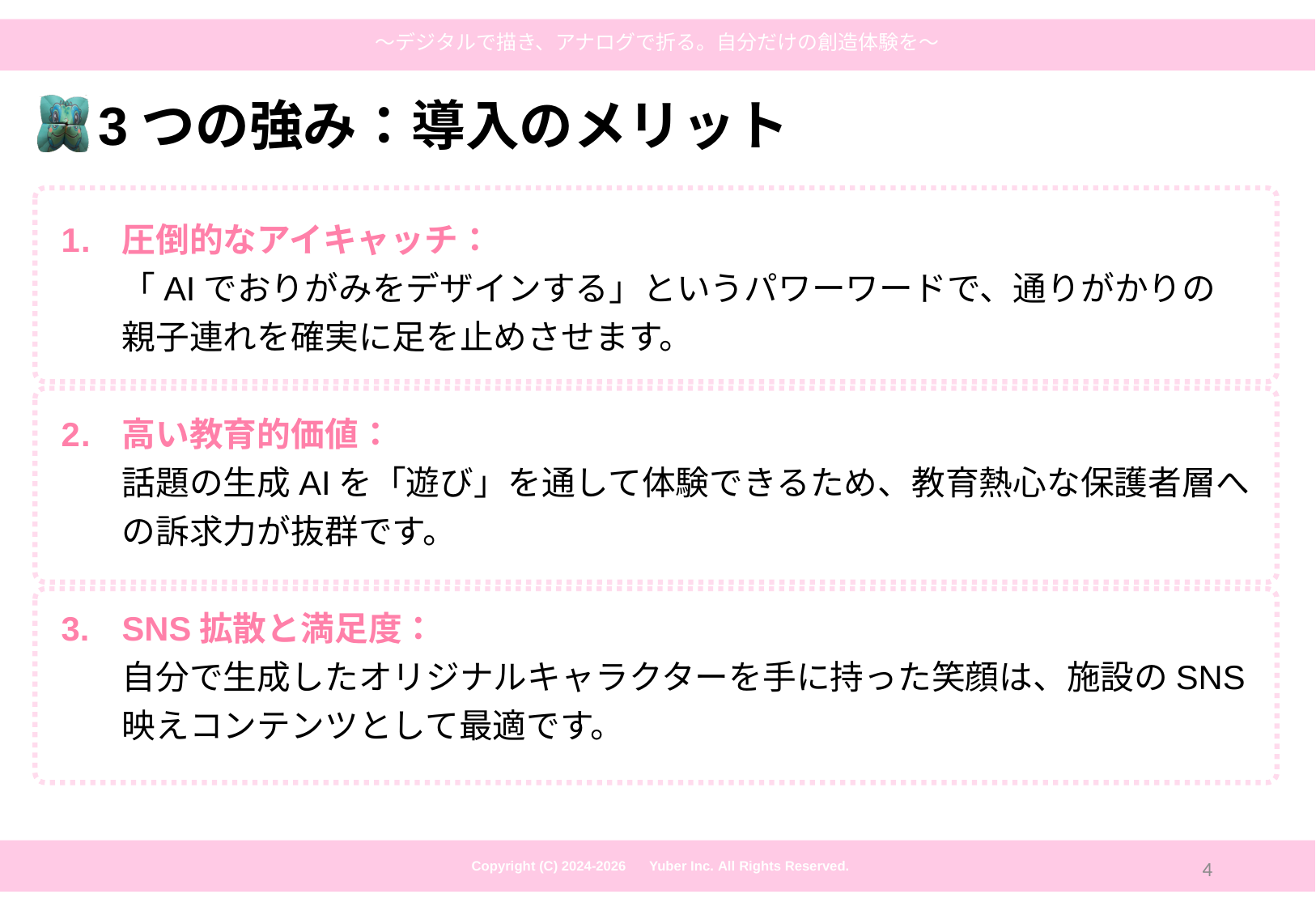

3つの強み：導入のメリット

圧倒的なアイキャッチ：
「AIでおりがみをデザインする」というパワーワードで、通りがかりの
親子連れを確実に足を止めさせます。

高い教育的価値：
話題の生成AIを「遊び」を通して体験できるため、教育熱心な保護者層への訴求力が抜群です。

SNS拡散と満足度：
自分で生成したオリジナルキャラクターを手に持った笑顔は、施設のSNS映えコンテンツとして最適です。

4